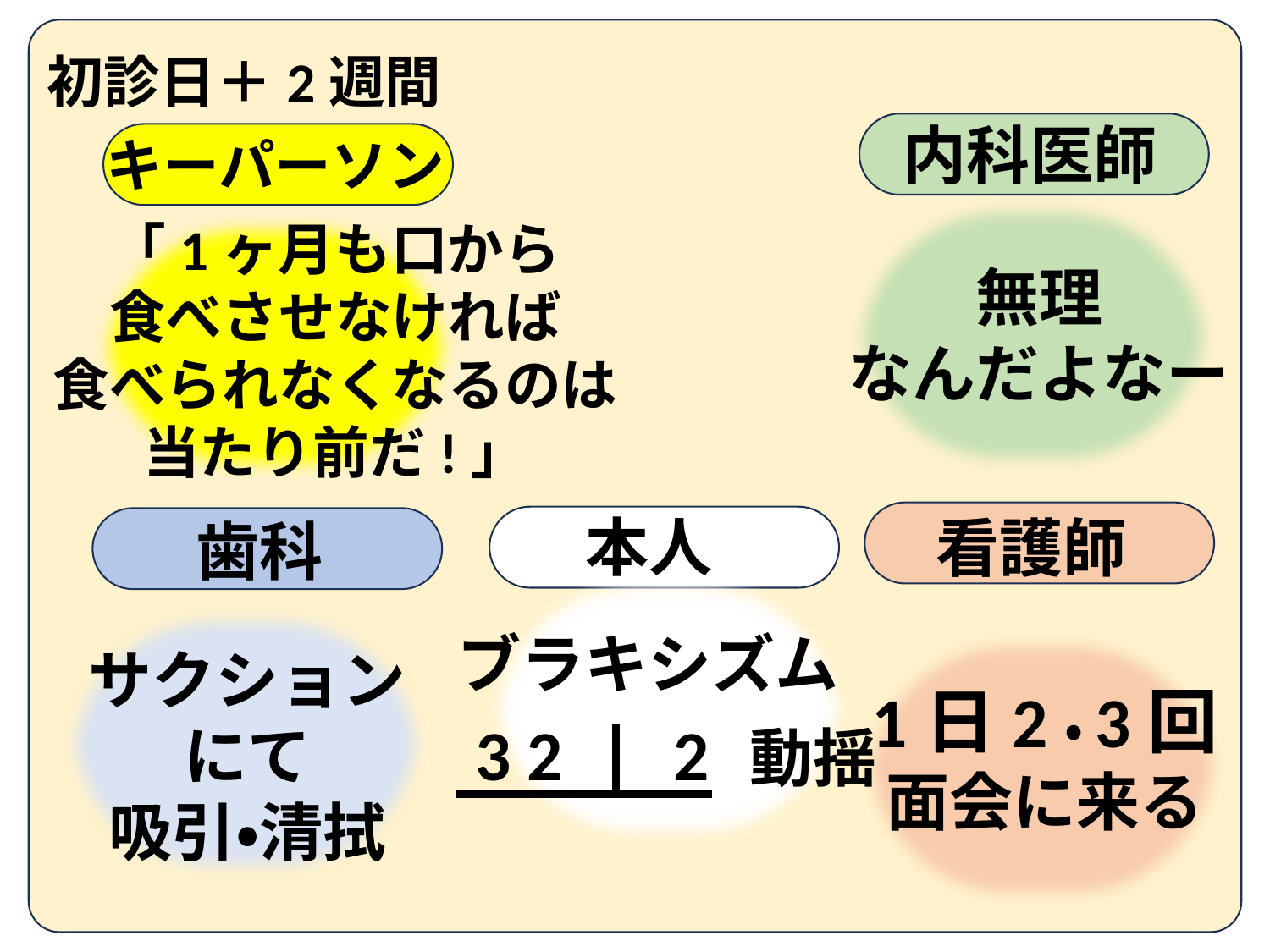

初診日＋2週間
内科医師

キーパーソン

無理
なんだよなー
「1ヶ月も口から
食べさせなければ
食べられなくなるのは
当たり前だ!」

本人

看護師

歯科

ブラキシズム
 3 2       2
動揺

サクション
にて
吸引・清拭

1日2・3回
面会に来る